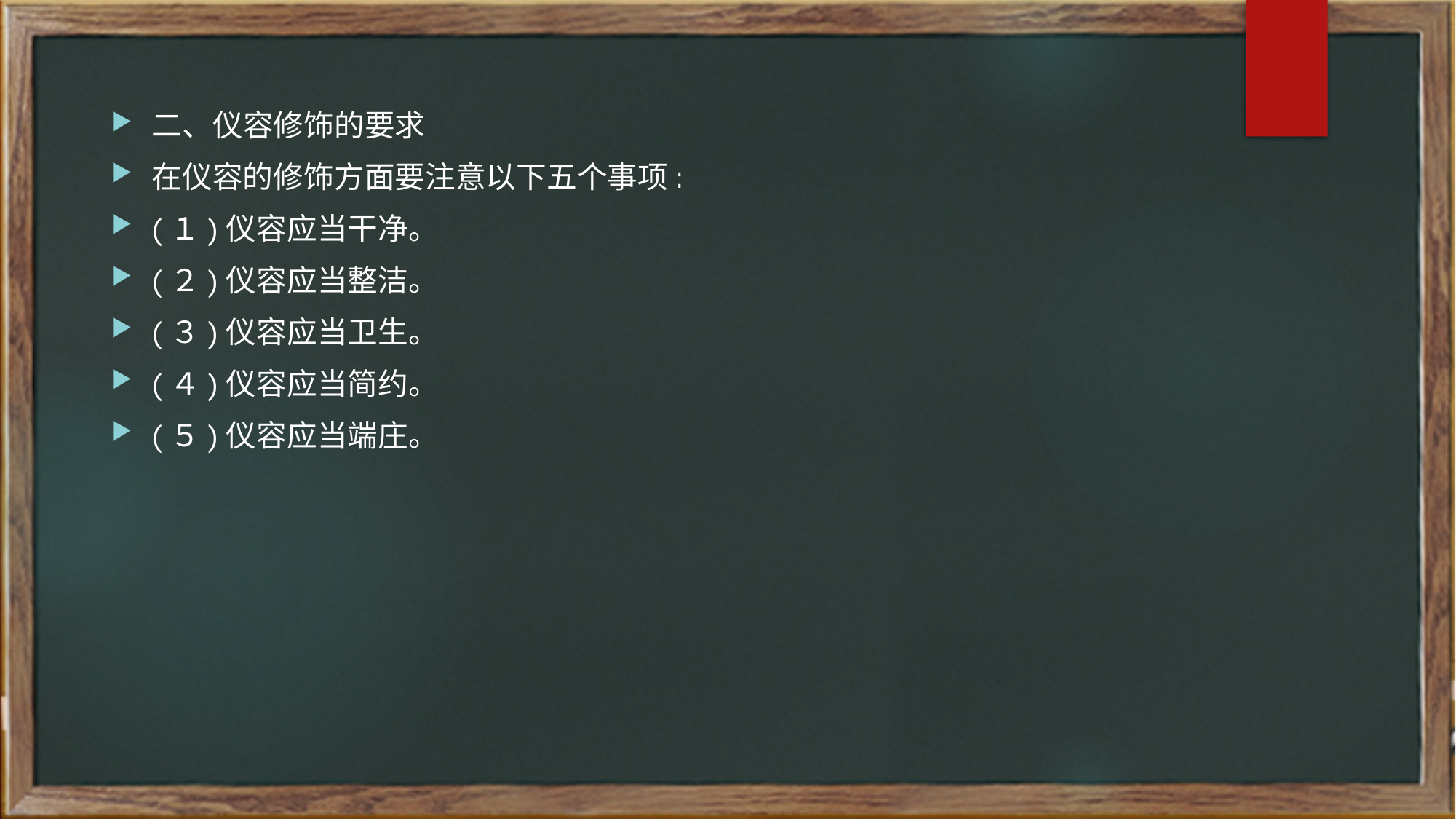

二、仪容修饰的要求
在仪容的修饰方面要注意以下五个事项:
(１)仪容应当干净。
(２)仪容应当整洁。
(３)仪容应当卫生。
(４)仪容应当简约。
(５)仪容应当端庄。